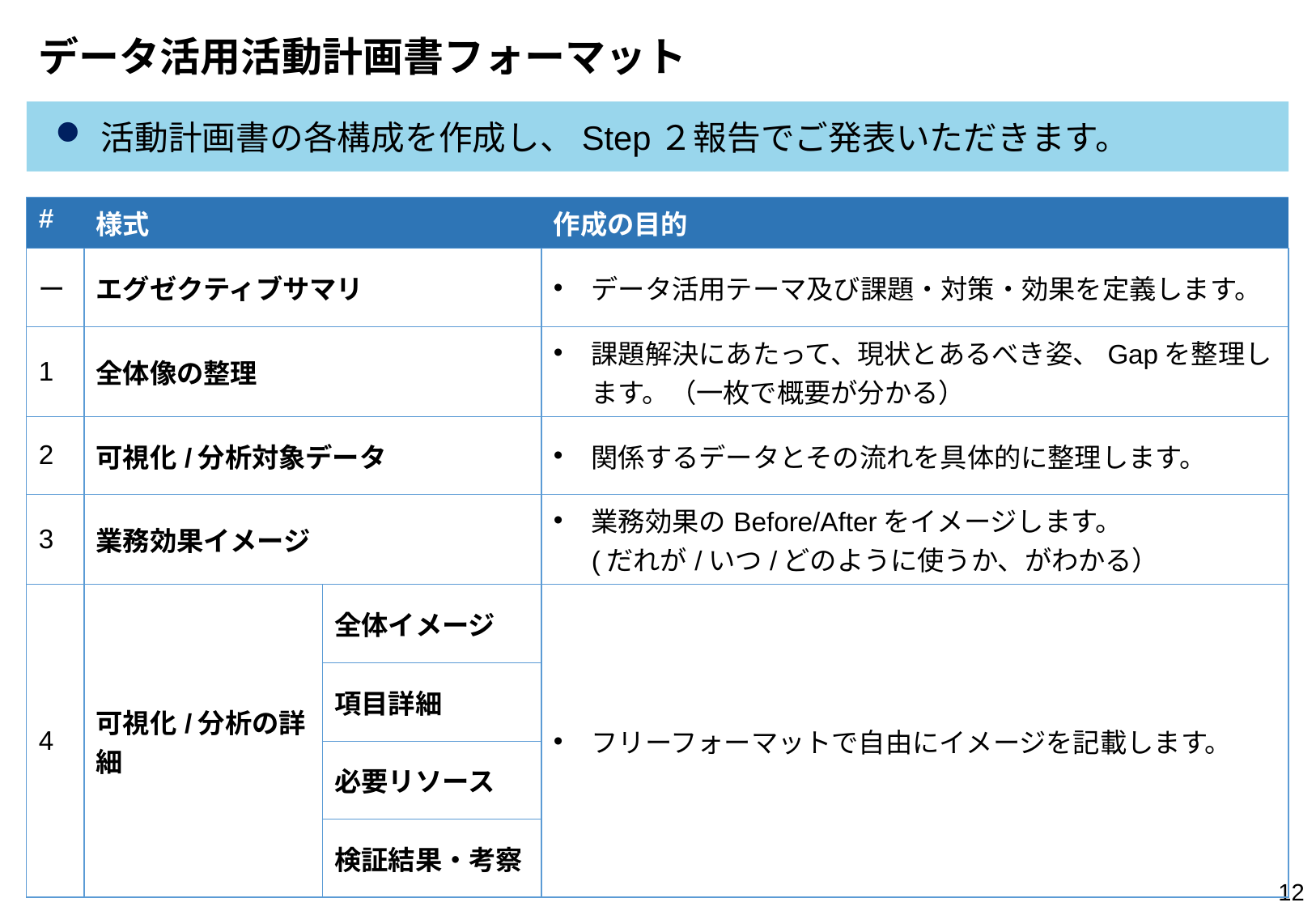

# データ活用活動計画書フォーマット
活動計画書の各構成を作成し、Step２報告でご発表いただきます。
| # | 様式 |  | 作成の目的 |
| --- | --- | --- | --- |
| ー | エグゼクティブサマリ |  | データ活用テーマ及び課題・対策・効果を定義します。 |
| 1 | 全体像の整理 |  | 課題解決にあたって、現状とあるべき姿、Gapを整理します。（一枚で概要が分かる） |
| 2 | 可視化/分析対象データ |  | 関係するデータとその流れを具体的に整理します。 |
| 3 | 業務効果イメージ |  | 業務効果のBefore/Afterをイメージします。 (だれが/いつ/どのように使うか、がわかる） |
| 4 | 可視化/分析の詳細 | 全体イメージ | フリーフォーマットで自由にイメージを記載します。 |
|  |  | 項目詳細 |  |
|  |  | 必要リソース |  |
|  |  | 検証結果・考察 |  |
12